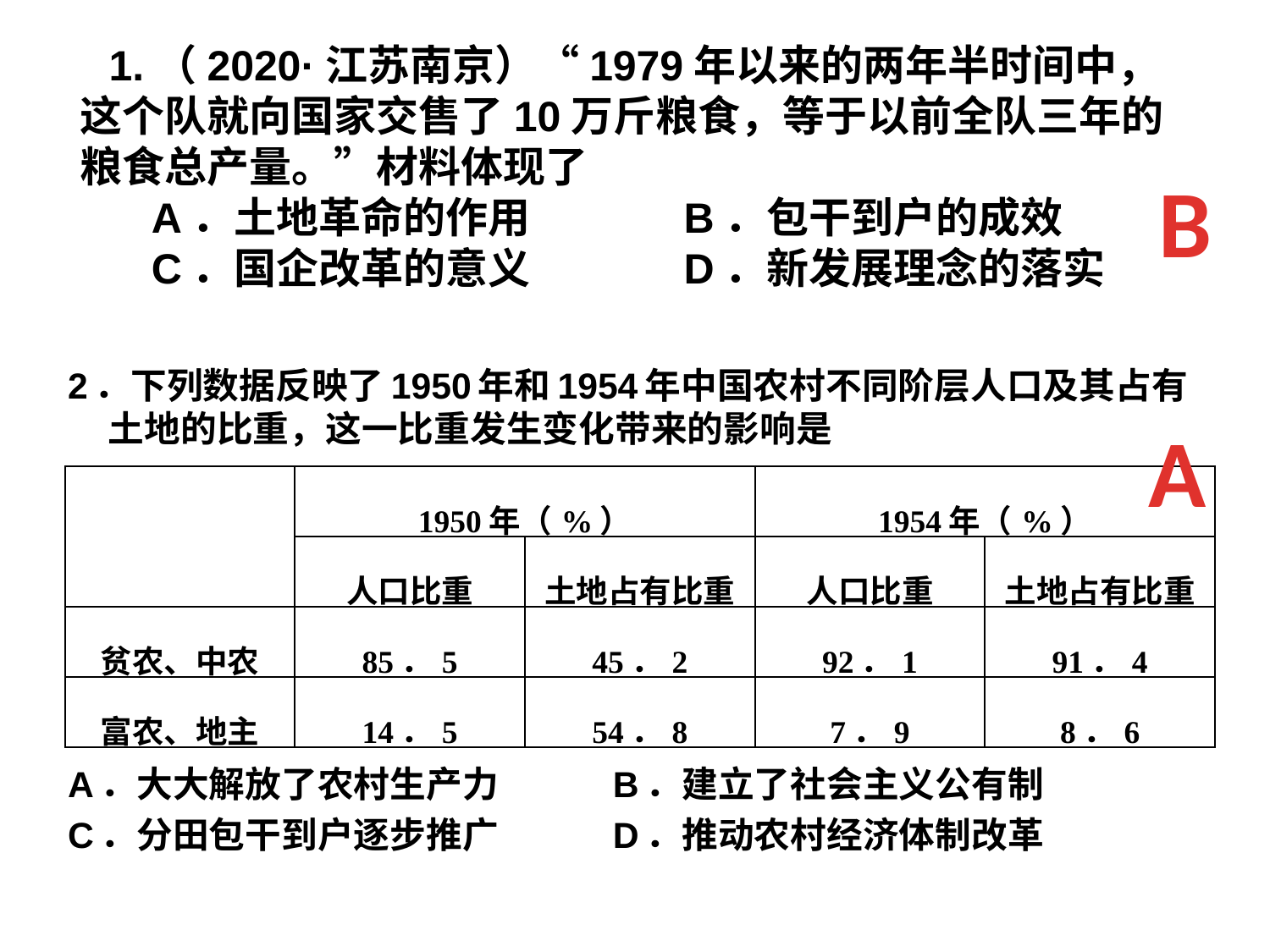

1.（2020·江苏南京）“1979年以来的两年半时间中，这个队就向国家交售了10万斤粮食，等于以前全队三年的粮食总产量。”材料体现了
      A．土地革命的作用               B．包干到户的成效
      C．国企改革的意义               D．新发展理念的落实
#
B
2．下列数据反映了1950年和1954年中国农村不同阶层人口及其占有土地的比重，这一比重发生变化带来的影响是

A．大大解放了农村生产力             B．建立了社会主义公有制
C．分田包干到户逐步推广             D．推动农村经济体制改革
A
|  | 1950年（%） |  | 1954年（%） |  |
| --- | --- | --- | --- | --- |
|  | 人口比重 | 土地占有比重 | 人口比重 | 土地占有比重 |
| 贫农、中农 | 85．5 | 45．2 | 92．1 | 91．4 |
| 富农、地主 | 14．5 | 54．8 | 7．9 | 8．6 |